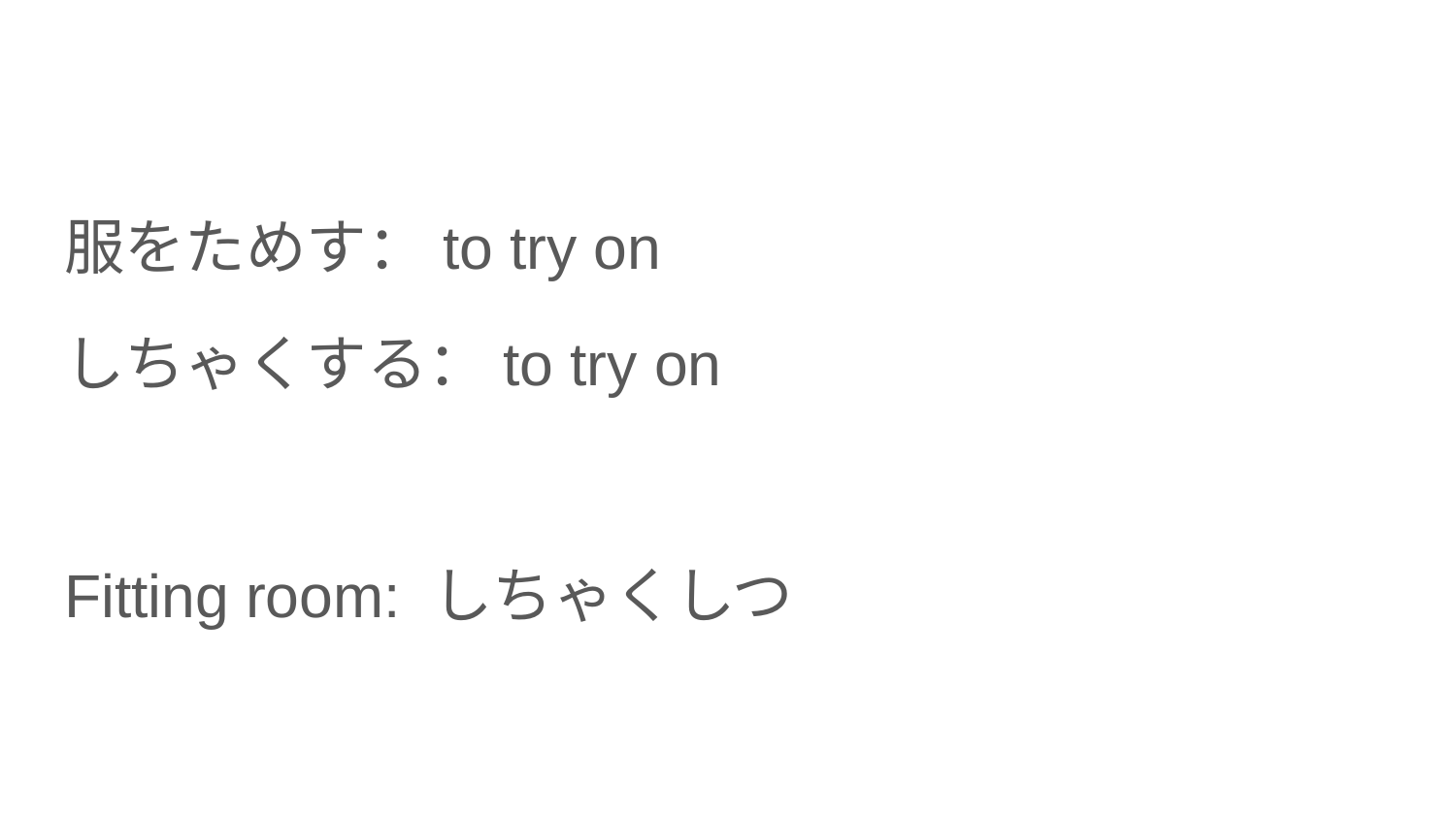

#
服をためす：to try on
しちゃくする：to try on

Fitting room: しちゃくしつ